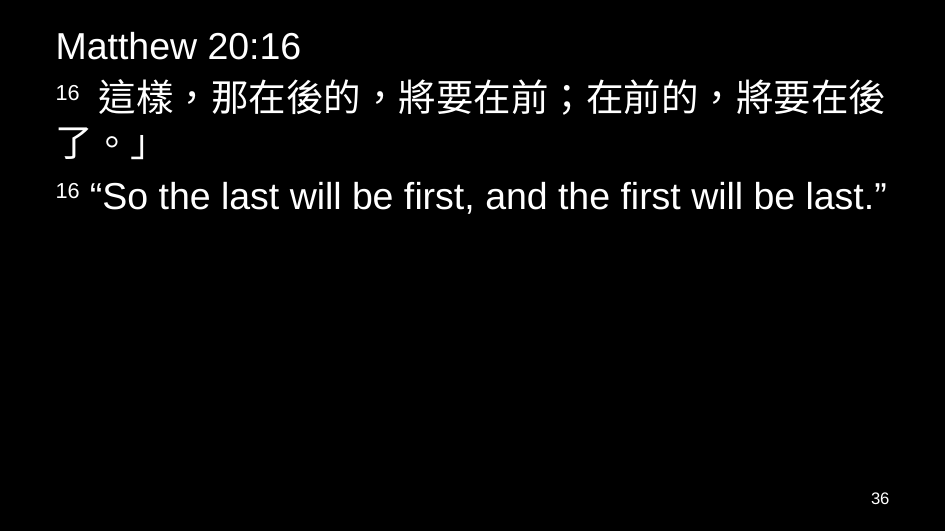

Matthew 20:16
16 這樣，那在後的，將要在前；在前的，將要在後了。」
16 “So the last will be first, and the first will be last.”

36